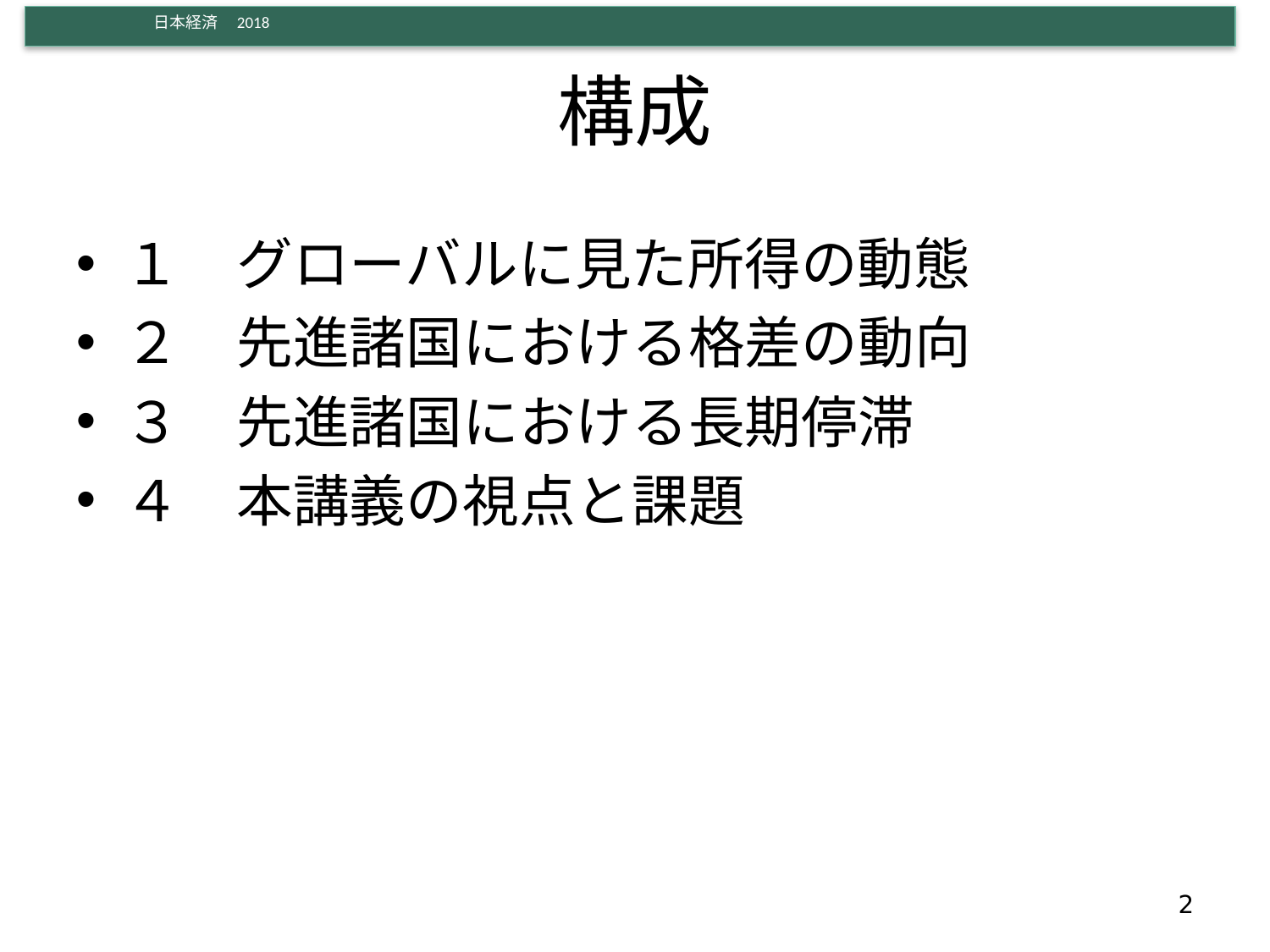

# 構成
１　グローバルに見た所得の動態
２　先進諸国における格差の動向
３　先進諸国における長期停滞
４　本講義の視点と課題

2